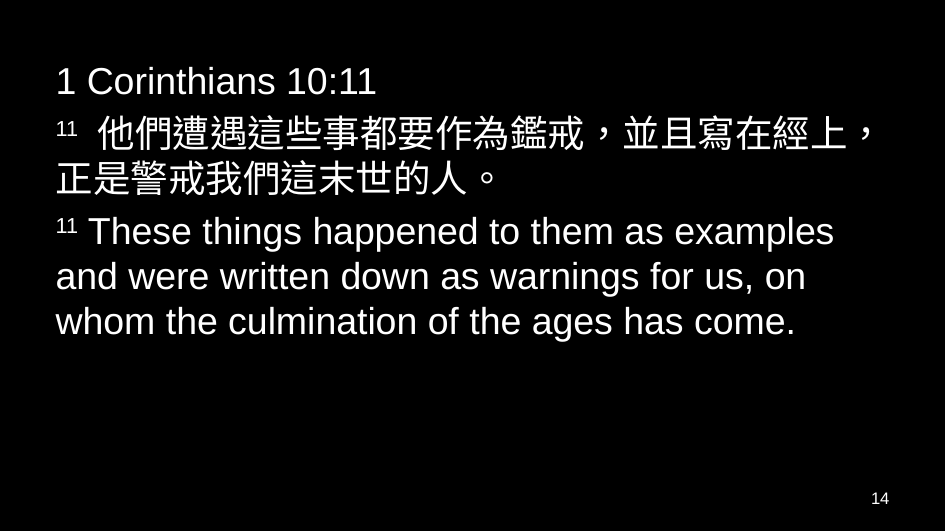

1 Corinthians 10:11
11 他們遭遇這些事都要作為鑑戒，並且寫在經上，正是警戒我們這末世的人。
11 These things happened to them as examples and were written down as warnings for us, on whom the culmination of the ages has come.

14